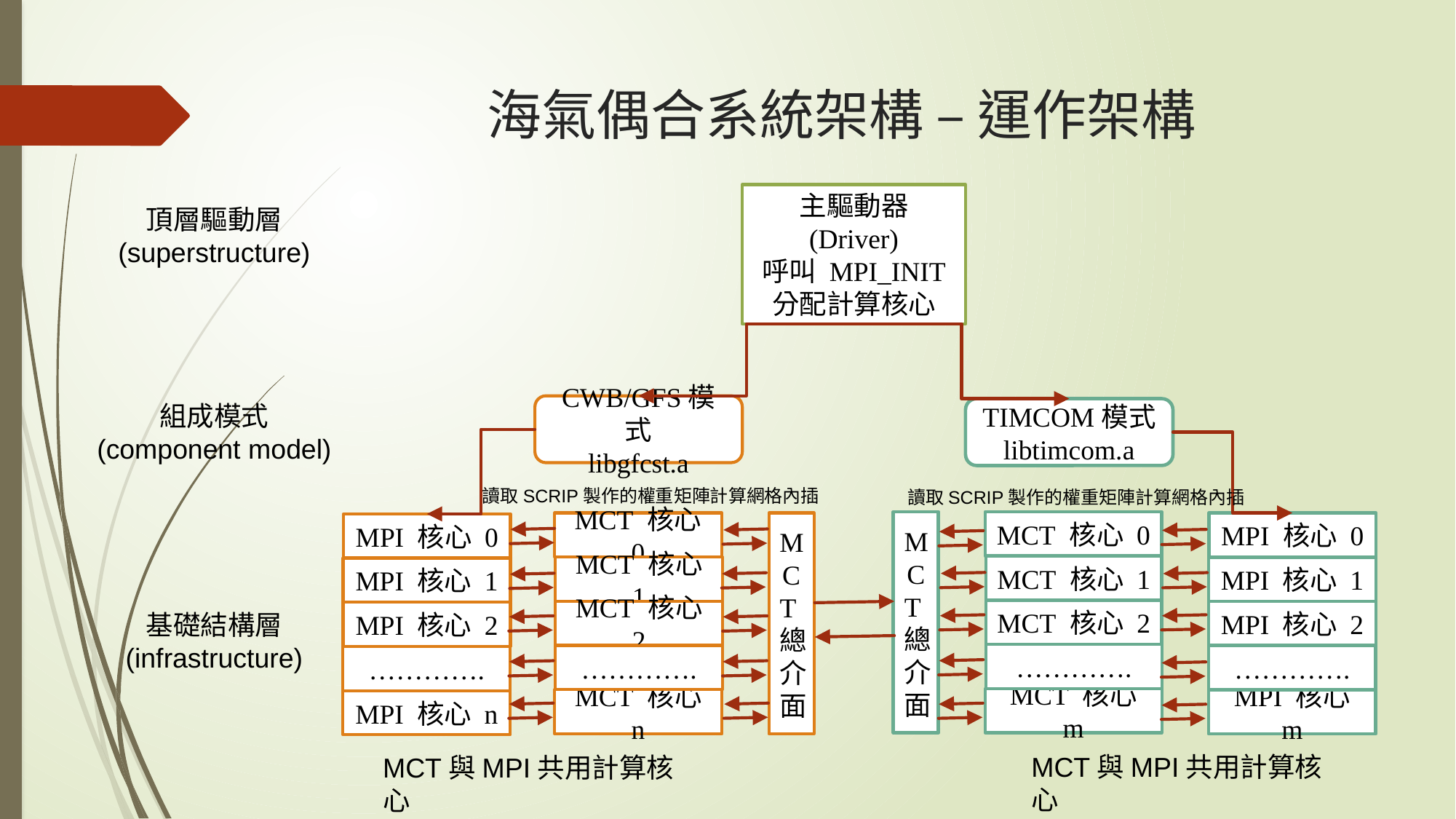

# 海氣偶合系統架構 – 運作架構
主驅動器
(Driver)
呼叫 MPI_INIT
分配計算核心
CWB/GFS模式
libgfcst.a
TIMCOM模式
libtimcom.a
MCT總
介面
MCT 核心 0
MCT 核心 1
MCT 核心 2
………….
MCT 核心 m
MCT 核心 0
MCT 核心 1
MCT 核心 2
………….
MCT 核心 n
MCT總介面
MPI 核心 0
MPI 核心 1
MPI 核心 2
………….
MPI 核心 m
MPI 核心 0
MPI 核心 1
MPI 核心 2
………….
MPI 核心 n
讀取SCRIP製作的權重矩陣計算網格內插
讀取SCRIP製作的權重矩陣計算網格內插
MCT與MPI共用計算核心
MCT與MPI共用計算核心
頂層驅動層
(superstructure)
組成模式
(component model)
基礎結構層
(infrastructure)